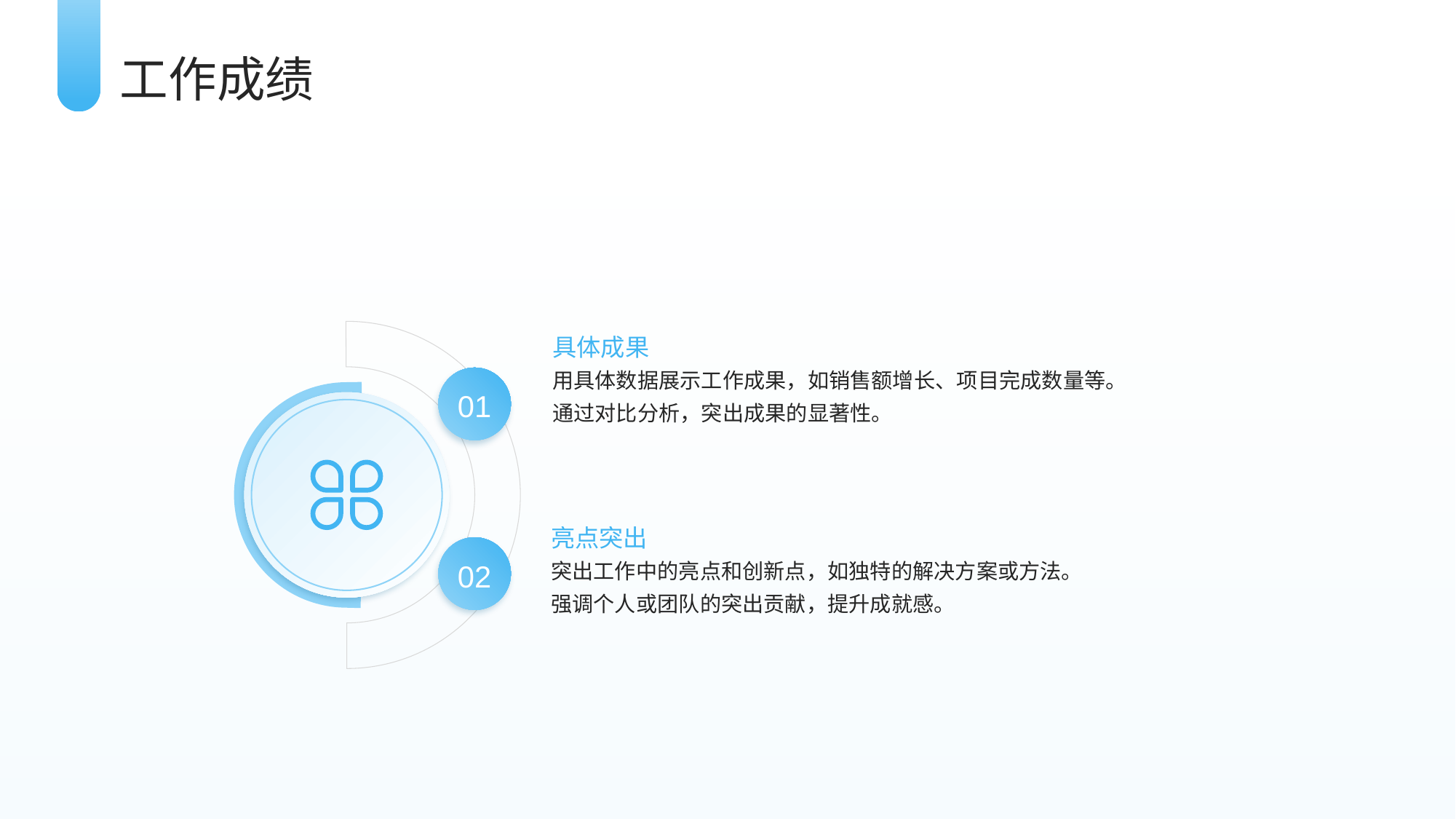

工作成绩
具体成果

用具体数据展示工作成果，如销售额增长、项目完成数量等。
通过对比分析，突出成果的显著性。

01

亮点突出

02
突出工作中的亮点和创新点，如独特的解决方案或方法。
强调个人或团队的突出贡献，提升成就感。